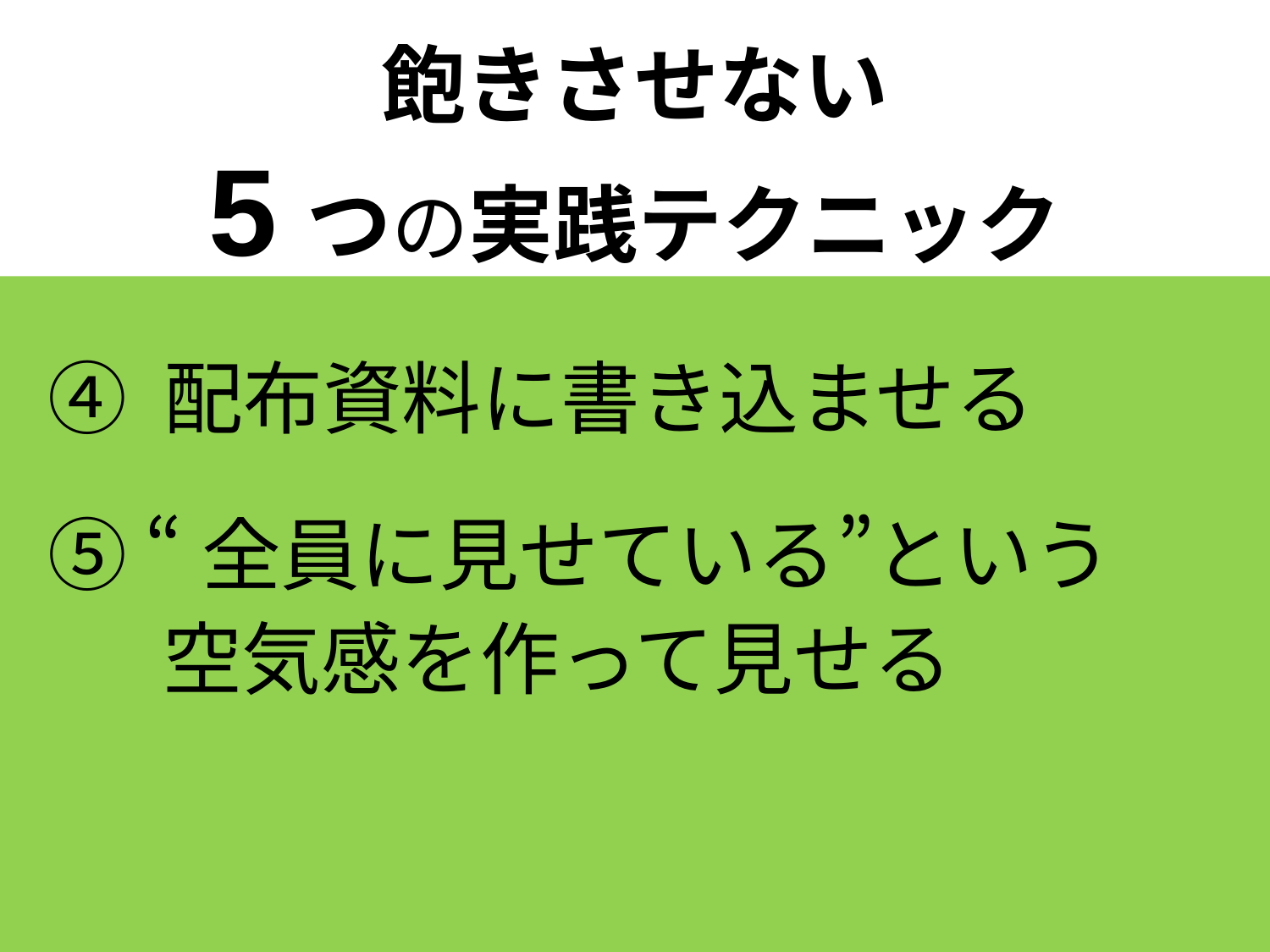

# 飽きさせない 5つの実践テクニック

④ 配布資料に書き込ませる
⑤ “全員に見せている”という
　  空気感を作って見せる